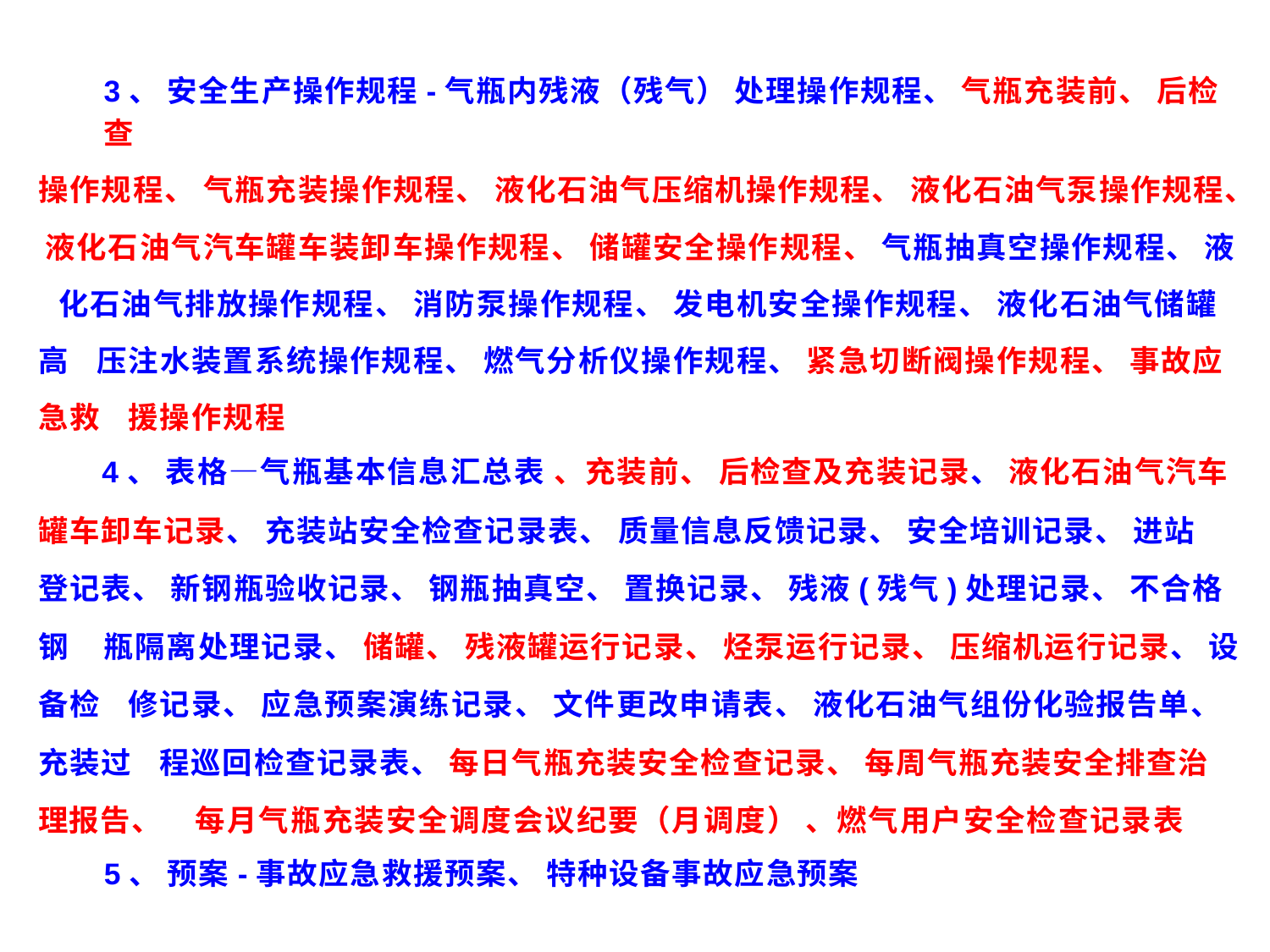

3、 安全生产操作规程-气瓶内残液（残气） 处理操作规程、 气瓶充装前、 后检查
操作规程、 气瓶充装操作规程、 液化石油气压缩机操作规程、 液化石油气泵操作规程、 液化石油气汽车罐车装卸车操作规程、 储罐安全操作规程、 气瓶抽真空操作规程、 液    化石油气排放操作规程、 消防泵操作规程、 发电机安全操作规程、 液化石油气储罐高    压注水装置系统操作规程、 燃气分析仪操作规程、 紧急切断阀操作规程、 事故应急救    援操作规程
4、 表格—气瓶基本信息汇总表 、充装前、 后检查及充装记录、 液化石油气汽车
罐车卸车记录、 充装站安全检查记录表、 质量信息反馈记录、 安全培训记录、 进站      登记表、 新钢瓶验收记录、 钢瓶抽真空、 置换记录、 残液(残气)处理记录、 不合格钢     瓶隔离处理记录、 储罐、 残液罐运行记录、 烃泵运行记录、 压缩机运行记录、 设备检    修记录、 应急预案演练记录、 文件更改申请表、 液化石油气组份化验报告单、 充装过    程巡回检查记录表、 每日气瓶充装安全检查记录、 每周气瓶充装安全排查治理报告、    每月气瓶充装安全调度会议纪要（月调度） 、燃气用户安全检查记录表

5、 预案-事故应急救援预案、 特种设备事故应急预案